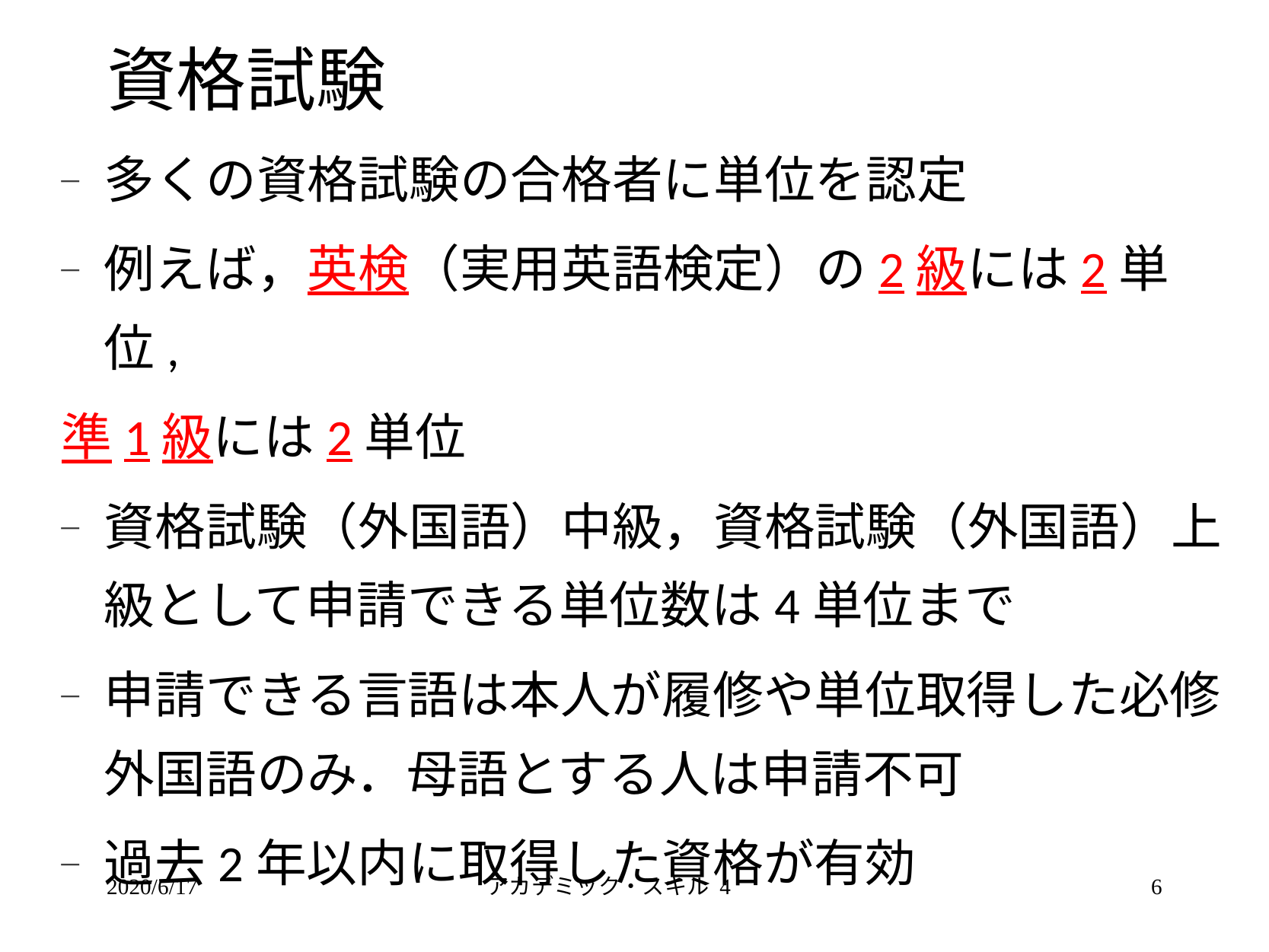

# 資格試験
多くの資格試験の合格者に単位を認定
例えば，英検（実用英語検定）の2級には2単位,
準1級には2単位
資格試験（外国語）中級，資格試験（外国語）上級として申請できる単位数は4単位まで
申請できる言語は本人が履修や単位取得した必修外国語のみ．母語とする人は申請不可
過去2年以内に取得した資格が有効

2020/6/17
アカデミック・スキル 4
6